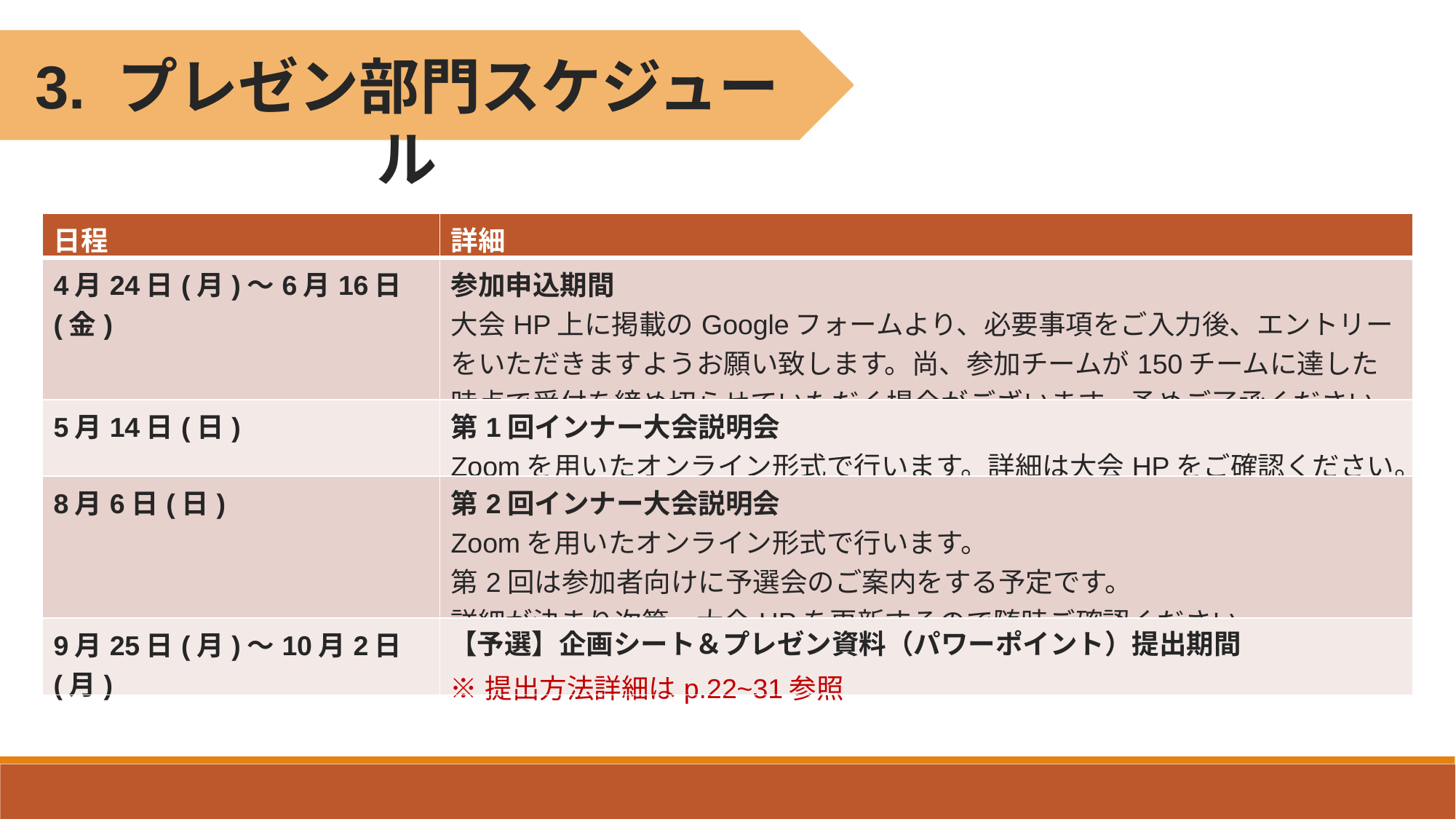

3. プレゼン部門スケジュール
| 日程 | 詳細 |
| --- | --- |
| 4月24日(月)～6月16日(金) | 参加申込期間 大会HP上に掲載のGoogleフォームより、必要事項をご入力後、エントリーをいただきますようお願い致します。尚、参加チームが150チームに達した時点で受付を締め切らせていただく場合がございます。予めご了承ください。 |
| 5月14日(日) | 第1回インナー大会説明会 Zoomを用いたオンライン形式で行います。詳細は大会HPをご確認ください。 |
| 8月6日(日) | 第2回インナー大会説明会 Zoomを用いたオンライン形式で行います。 第2回は参加者向けに予選会のご案内をする予定です。 詳細が決まり次第、大会HPを更新するので随時ご確認ください。 |
| 9月25日(月)～10月2日(月) | 【予選】企画シート＆プレゼン資料（パワーポイント）提出期間 ※提出方法詳細はp.22~31参照 |